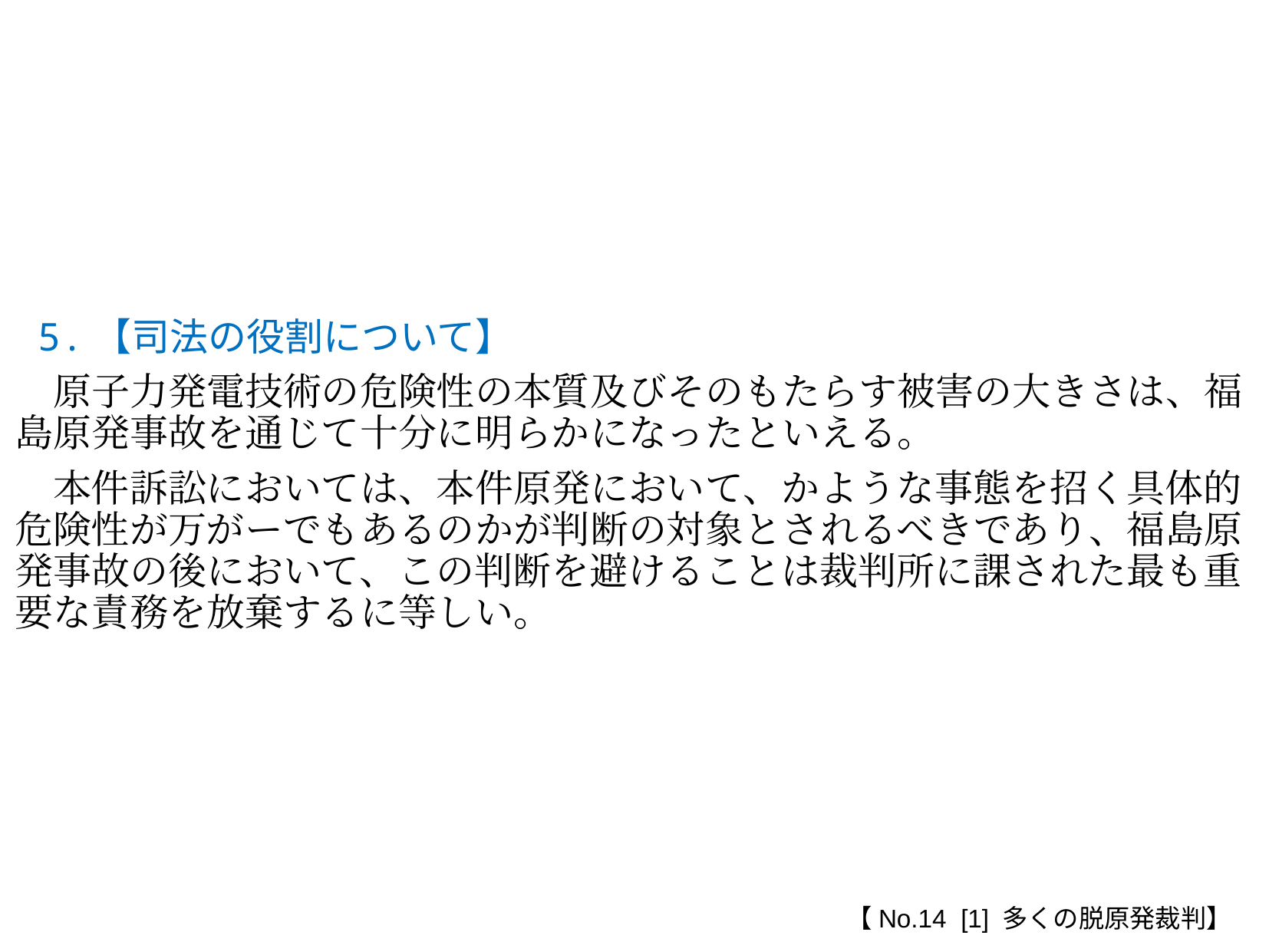

5.【司法の役割について】
　原子力発電技術の危険性の本質及びそのもたらす被害の大きさは、福島原発事故を通じて十分に明らかになったといえる。
　本件訴訟においては、本件原発において、かような事態を招く具体的危険性が万がーでもあるのかが判断の対象とされるべきであり、福島原発事故の後において、この判断を避けることは裁判所に課された最も重要な責務を放棄するに等しい。

【No.14  [1] 多くの脱原発裁判】